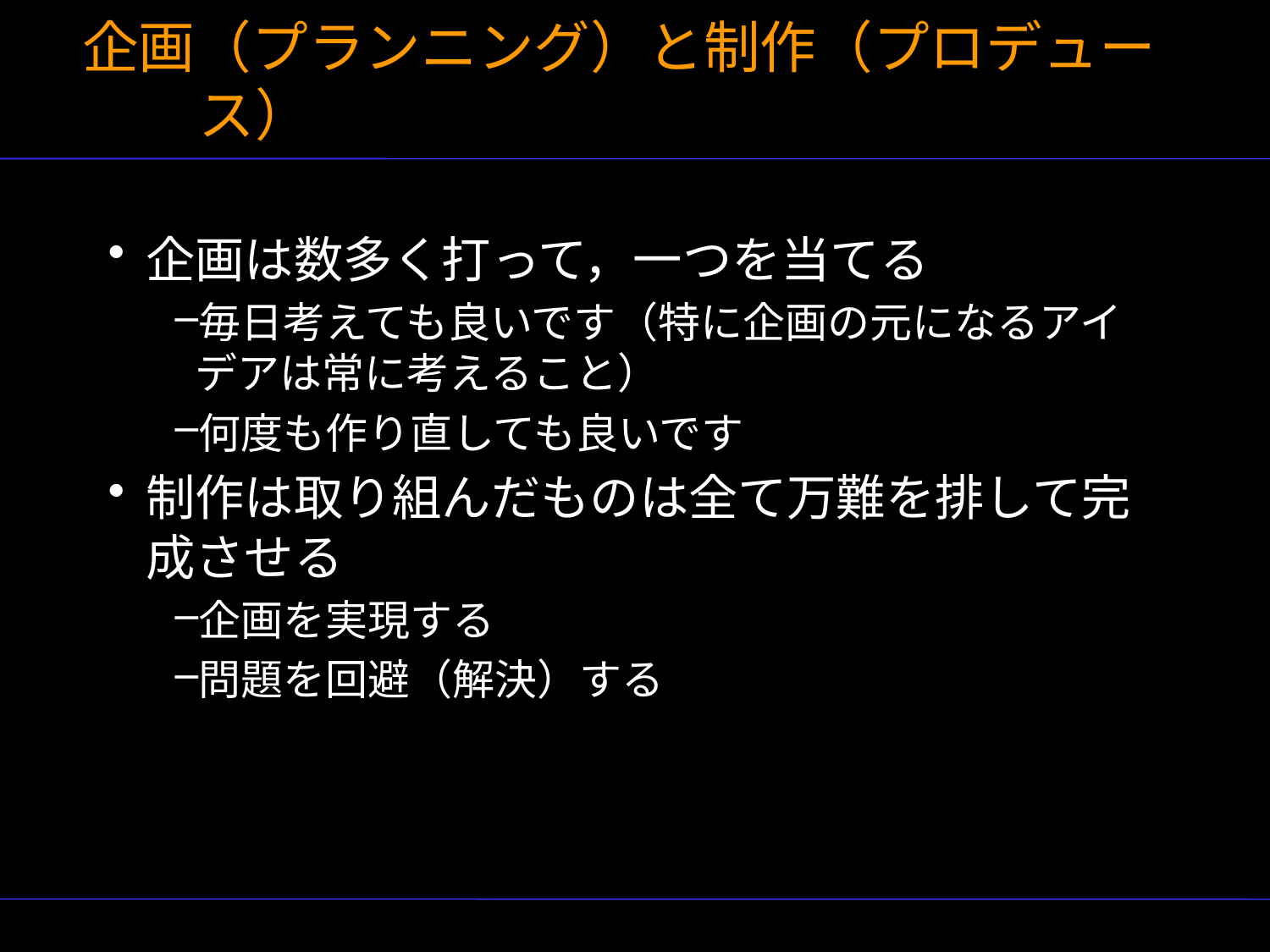

# 企画（プランニング）と制作（プロデュース）
企画は数多く打って，一つを当てる
毎日考えても良いです（特に企画の元になるアイデアは常に考えること）
何度も作り直しても良いです
制作は取り組んだものは全て万難を排して完成させる
企画を実現する
問題を回避（解決）する